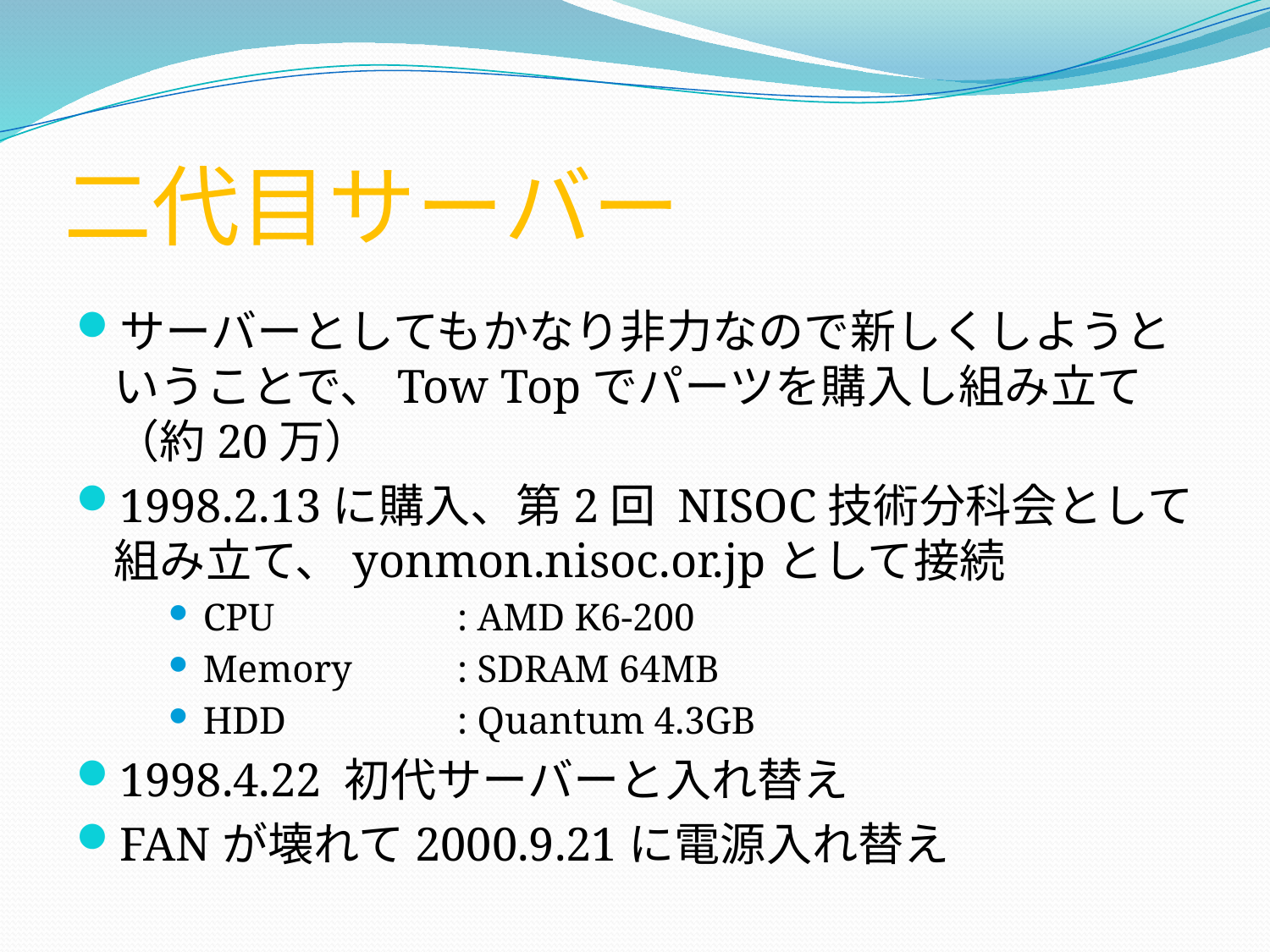

# 二代目サーバー
サーバーとしてもかなり非力なので新しくしようということで、Tow Topでパーツを購入し組み立て（約20万）
1998.2.13に購入、第2回 NISOC技術分科会として組み立て、yonmon.nisoc.or.jpとして接続
CPU		: AMD K6-200
Memory	: SDRAM 64MB
HDD		: Quantum 4.3GB
1998.4.22 初代サーバーと入れ替え
FANが壊れて2000.9.21に電源入れ替え